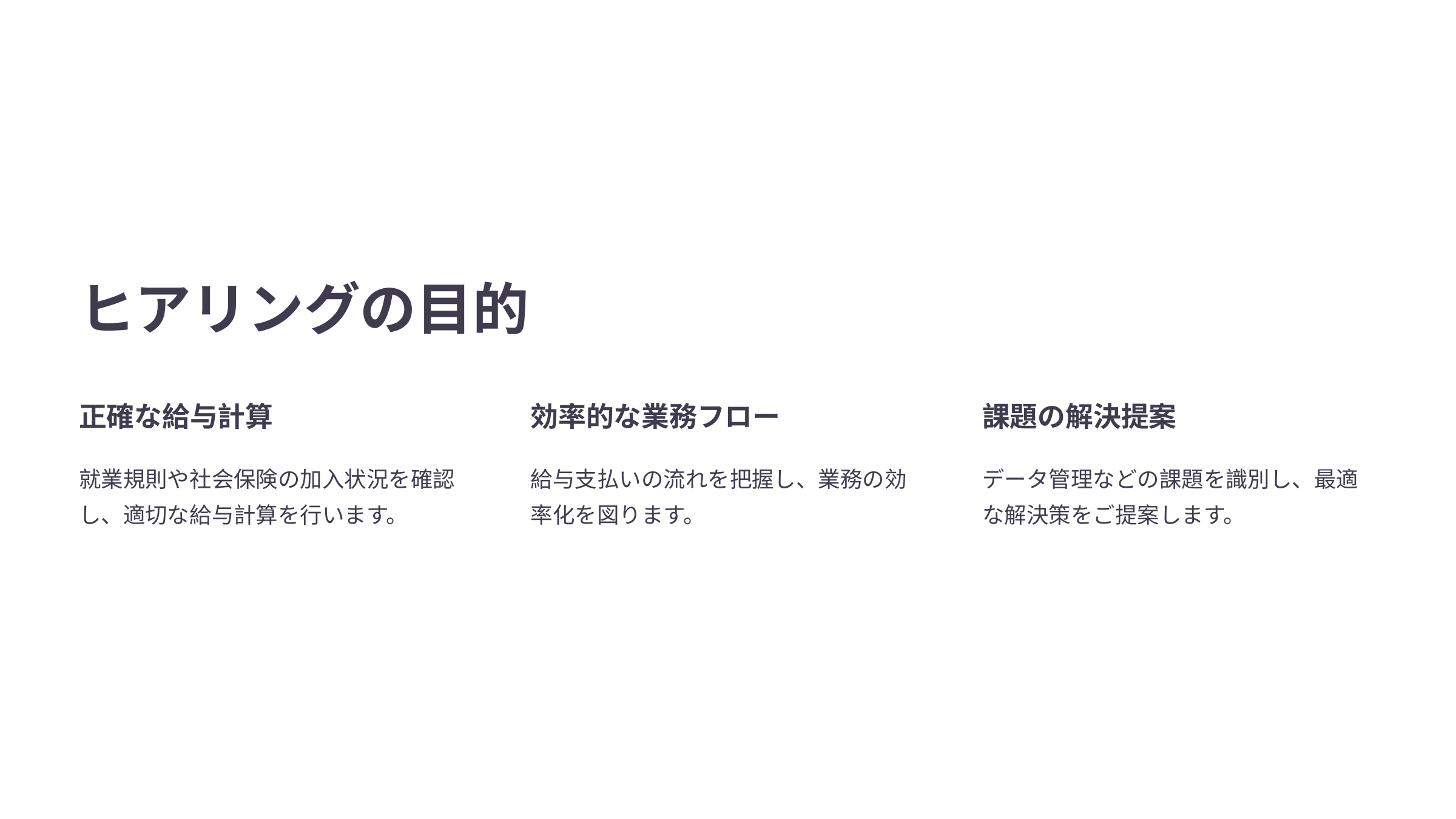

ヒアリングの目的
正確な給与計算
効率的な業務フロー
課題の解決提案
就業規則や社会保険の加入状況を確認し、適切な給与計算を行います。
給与支払いの流れを把握し、業務の効率化を図ります。
データ管理などの課題を識別し、最適な解決策をご提案します。